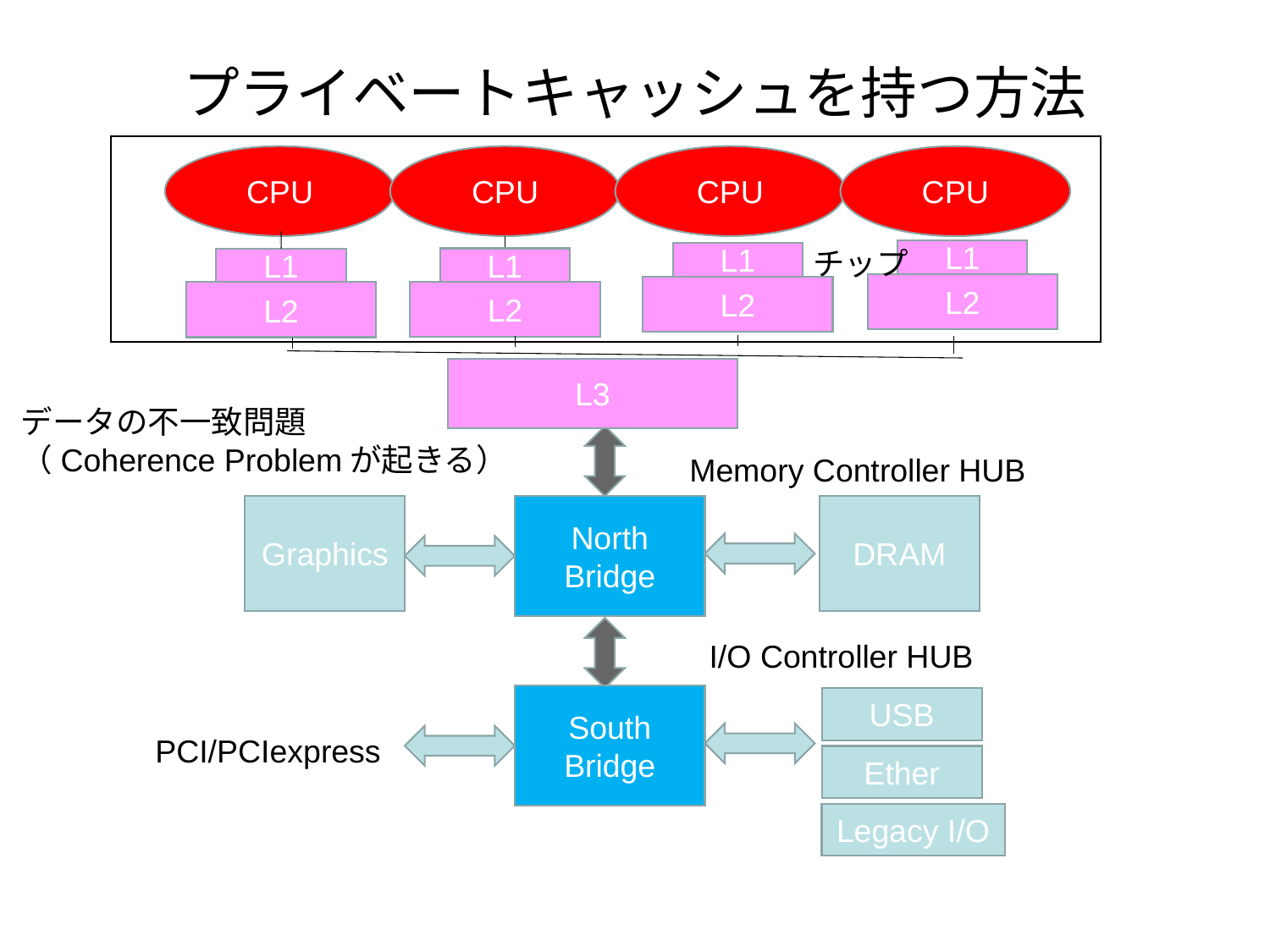

プライベートキャッシュを持つ方法
# Consistency Problem

CPU
CPU
CPU
CPU
チップ
L1
L1
L1
L1
L2
L2
L2
L2
L3
データの不一致問題
（Coherence Problemが起きる）

Memory Controller HUB
Graphics
North
Bridge
DRAM

I/O Controller HUB
South
Bridge
USB

PCI/PCIexpress

Ether
Legacy I/O